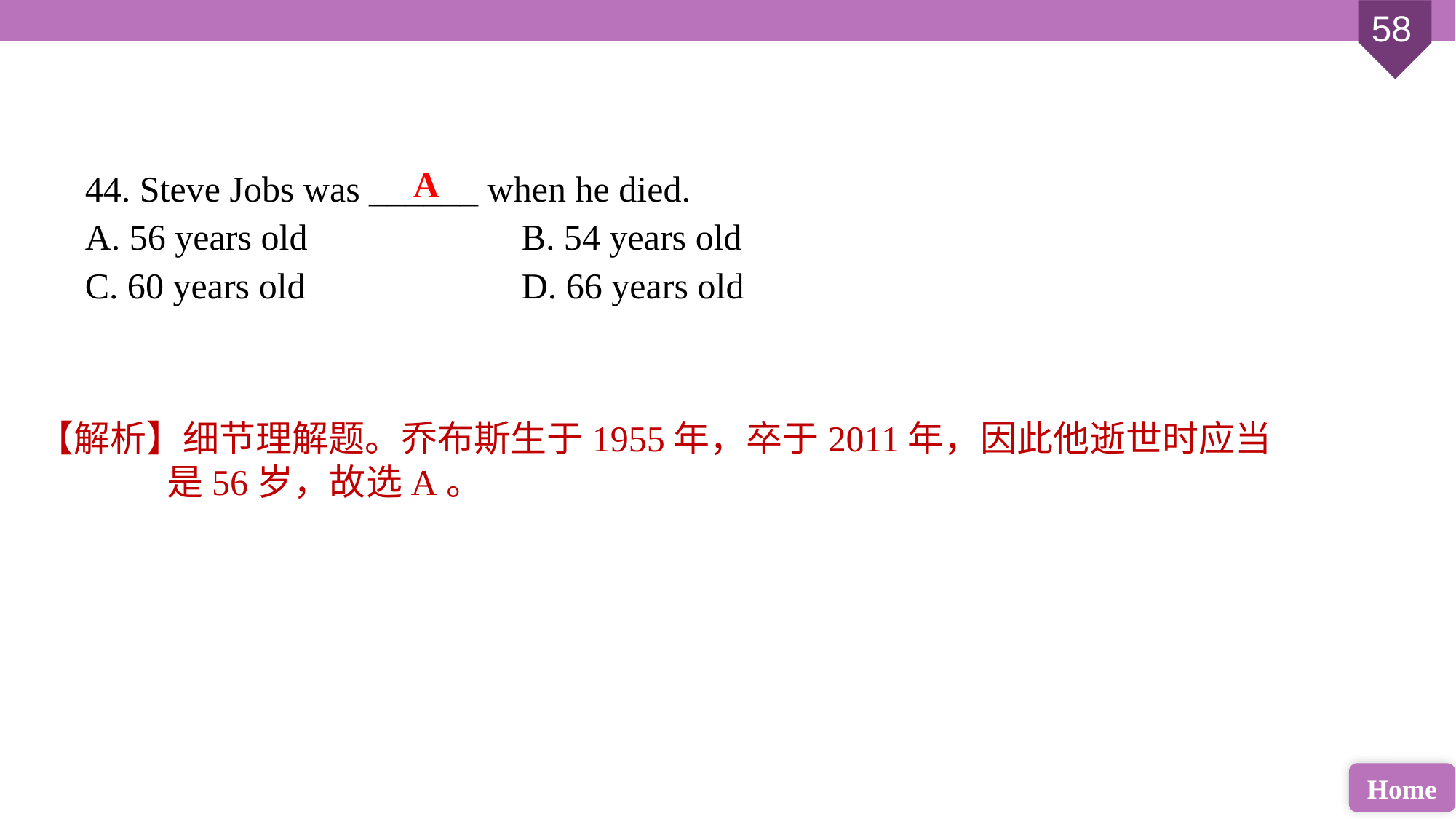

44. Steve Jobs was ______ when he died.
A. 56 years old 		B. 54 years old
C. 60 years old 		D. 66 years old
A
【解析】细节理解题。乔布斯生于1955年，卒于2011年，因此他逝世时应当是56岁，故选A。